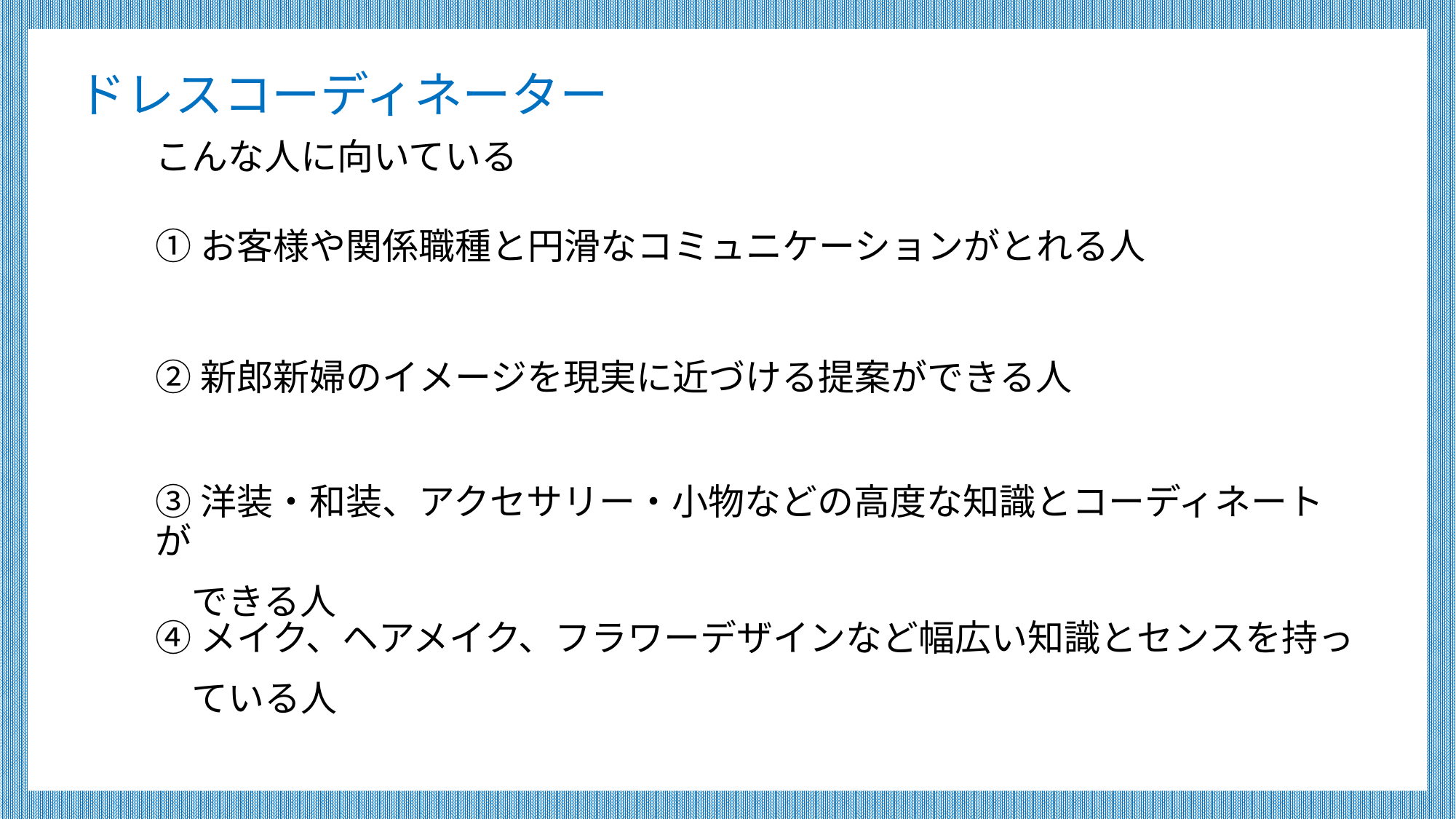

ドレスコーディネーター
こんな人に向いている
①お客様や関係職種と円滑なコミュニケーションがとれる人
②新郎新婦のイメージを現実に近づける提案ができる人

③洋装・和装、アクセサリー・小物などの高度な知識とコーディネートが
　できる人
④メイク、ヘアメイク、フラワーデザインなど幅広い知識とセンスを持っ
　ている人